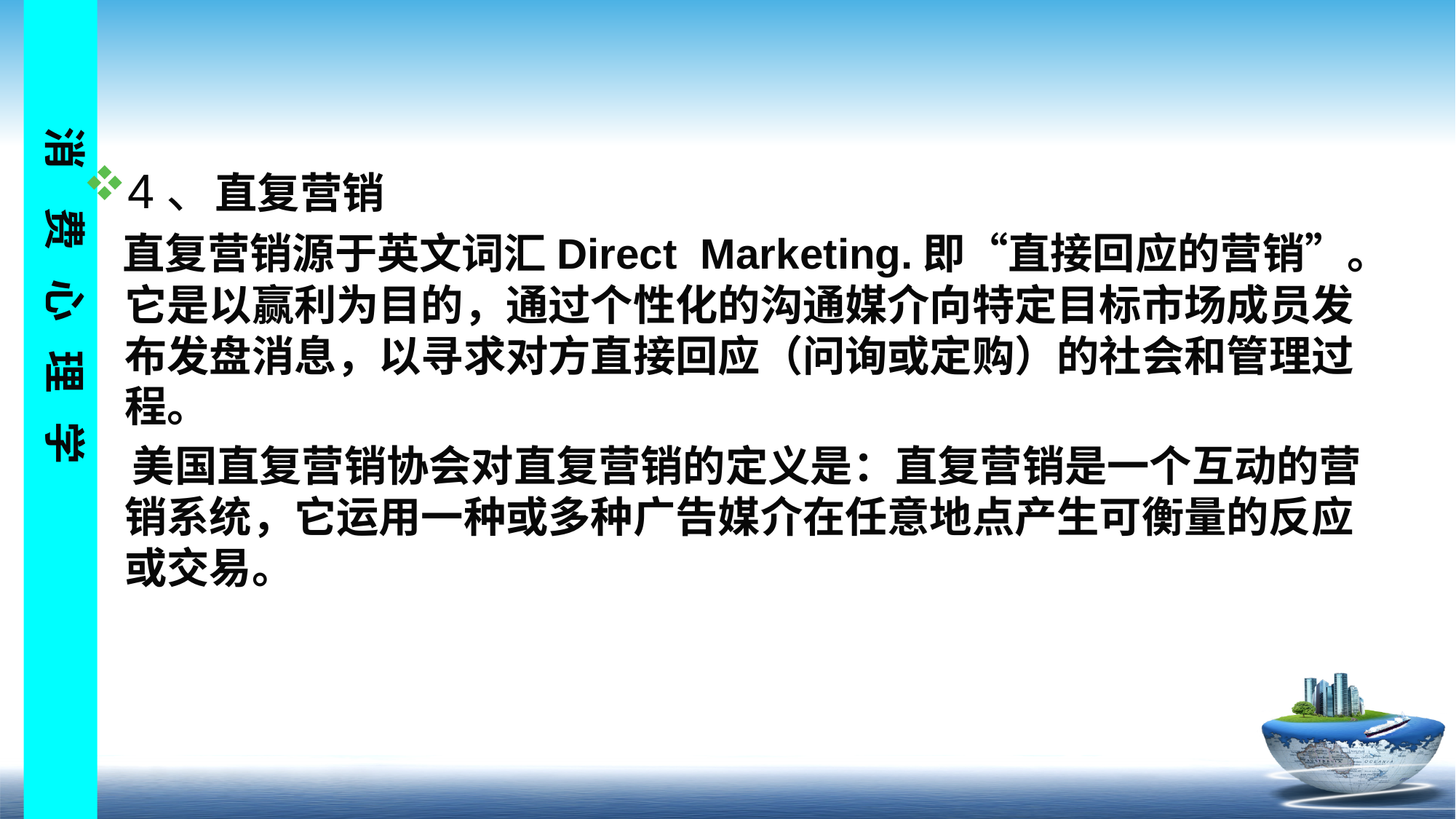

#
4、直复营销
   直复营销源于英文词汇Direct  Marketing.即“直接回应的营销”。它是以赢利为目的，通过个性化的沟通媒介向特定目标市场成员发布发盘消息，以寻求对方直接回应（问询或定购）的社会和管理过程。
    美国直复营销协会对直复营销的定义是：直复营销是一个互动的营销系统，它运用一种或多种广告媒介在任意地点产生可衡量的反应或交易。